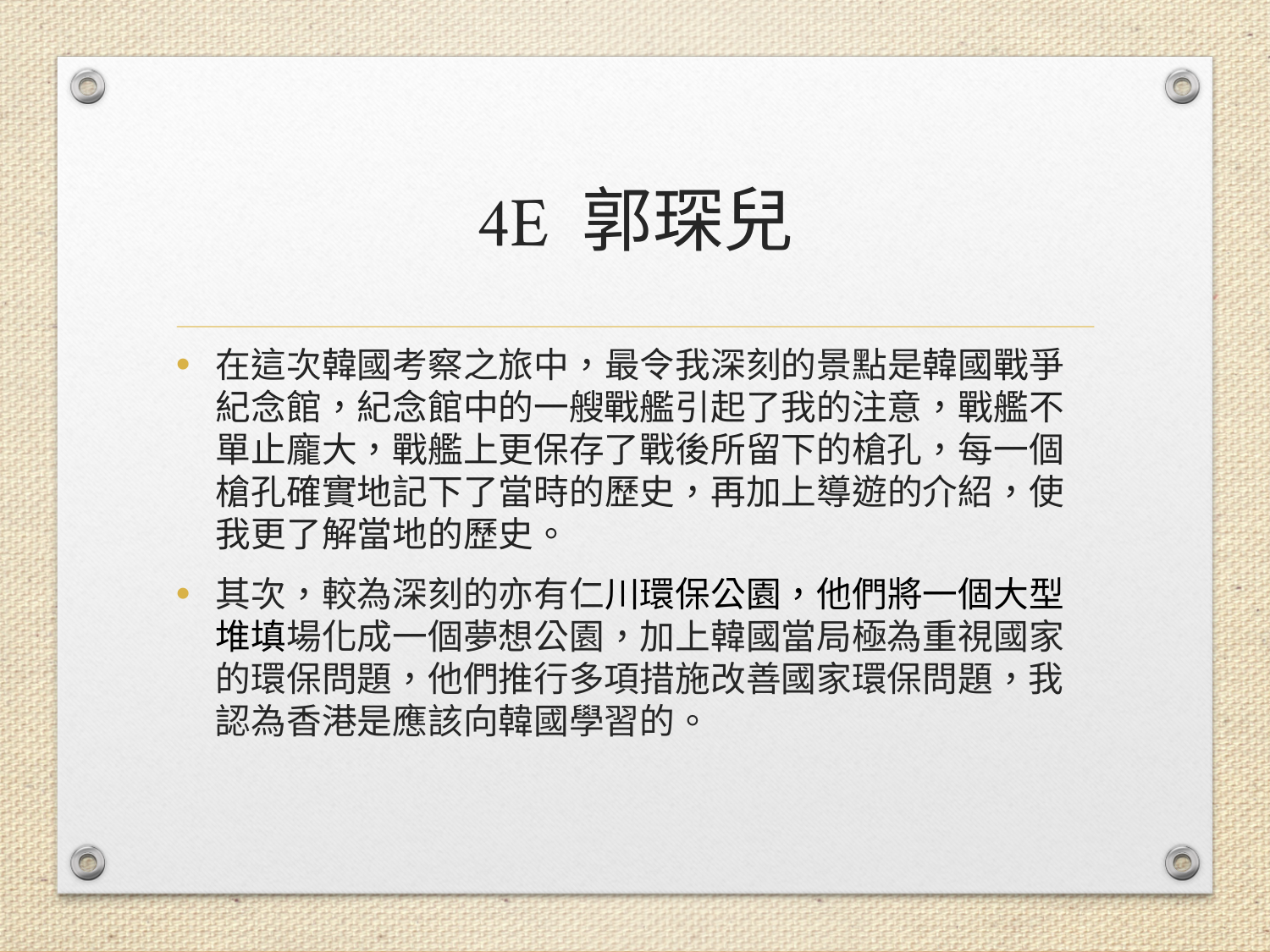

# 4E 郭琛兒
在這次韓國考察之旅中，最令我深刻的景點是韓國戰爭紀念館，紀念館中的一艘戰艦引起了我的注意，戰艦不單止龐大，戰艦上更保存了戰後所留下的槍孔，每一個槍孔確實地記下了當時的歷史，再加上導遊的介紹，使我更了解當地的歷史。
其次，較為深刻的亦有仁川環保公園，他們將一個大型堆填場化成一個夢想公園，加上韓國當局極為重視國家的環保問題，他們推行多項措施改善國家環保問題，我認為香港是應該向韓國學習的。